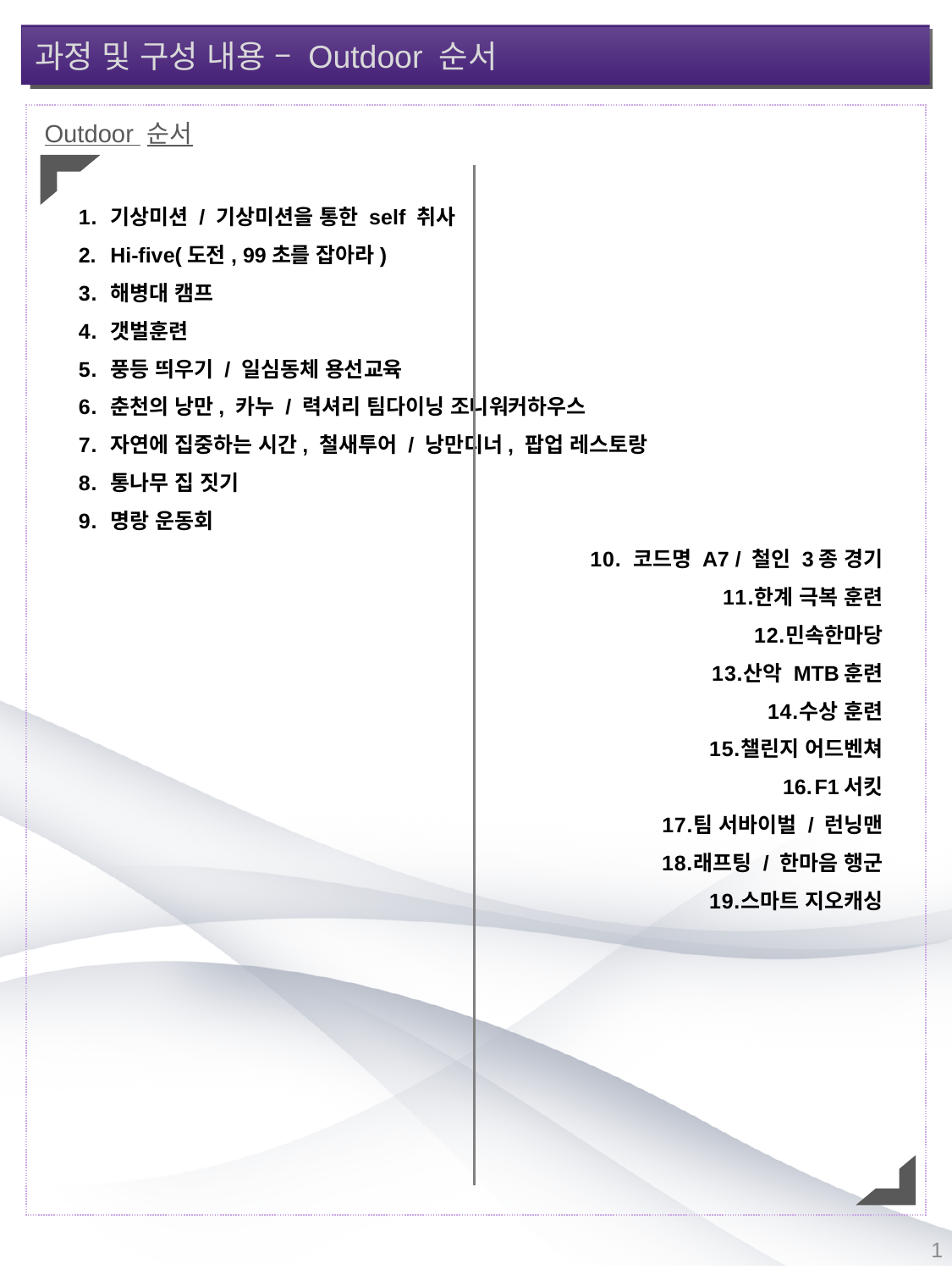

과정 및 구성 내용 – Outdoor 순서

Outdoor 순서

기상미션 / 기상미션을 통한 self 취사
Hi-five(도전, 99초를 잡아라)
해병대 캠프
갯벌훈련
풍등 띄우기 / 일심동체 용선교육
춘천의 낭만, 카누 / 력셔리 팀다이닝 조니워커하우스
자연에 집중하는 시간, 철새투어 / 낭만디너, 팝업 레스토랑
통나무 집 짓기
명랑 운동회
 코드명 A7 / 철인 3종 경기
한계 극복 훈련
민속한마당
산악 MTB훈련
수상 훈련
챌린지 어드벤쳐
F1서킷
팀 서바이벌 / 런닝맨
래프팅 / 한마음 행군
스마트 지오캐싱

1